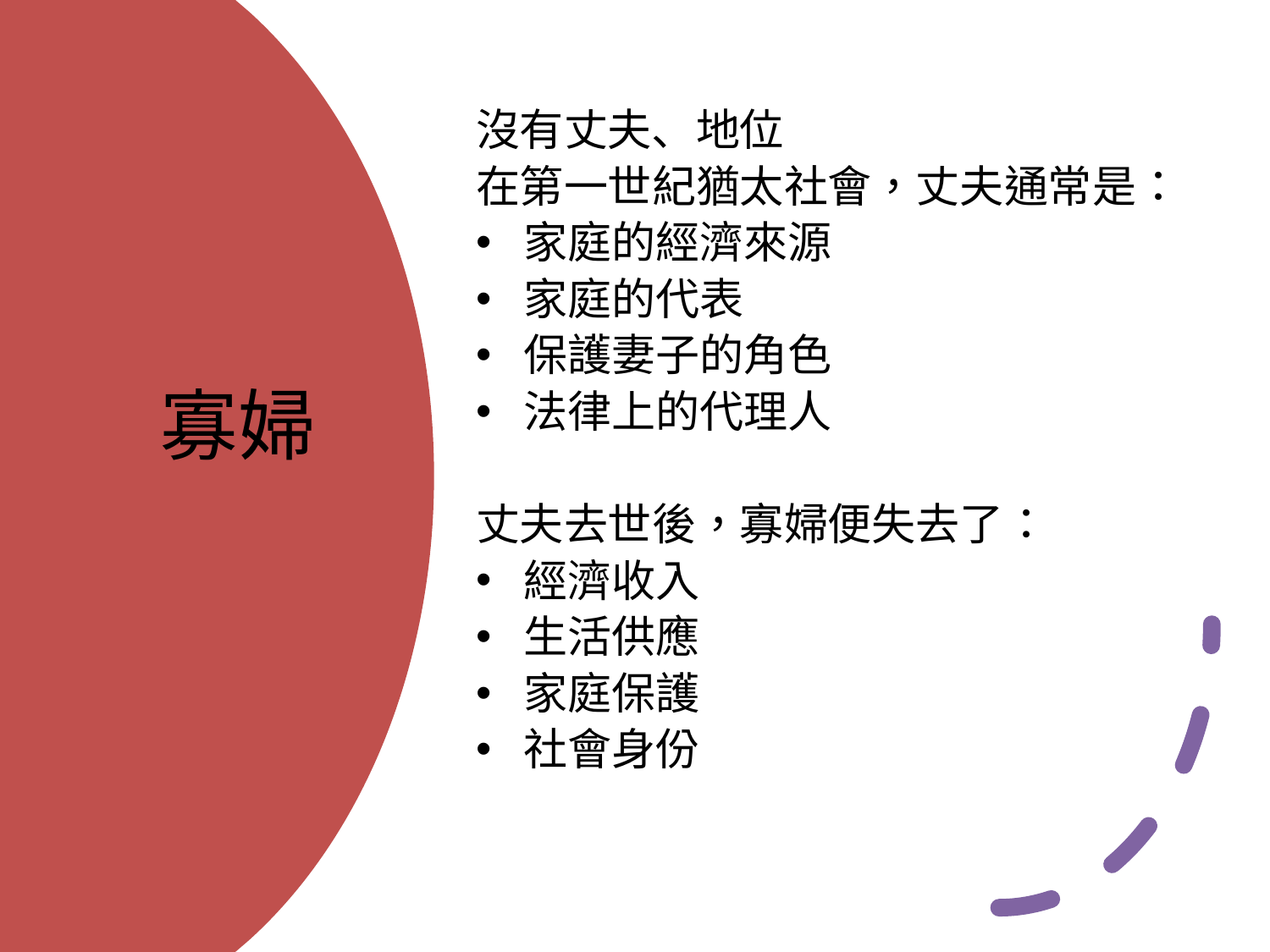

沒有丈夫、地位
在第一世紀猶太社會，丈夫通常是：
家庭的經濟來源
家庭的代表
保護妻子的角色
法律上的代理人

丈夫去世後，寡婦便失去了：
經濟收入
生活供應
家庭保護
社會身份

# 寡婦